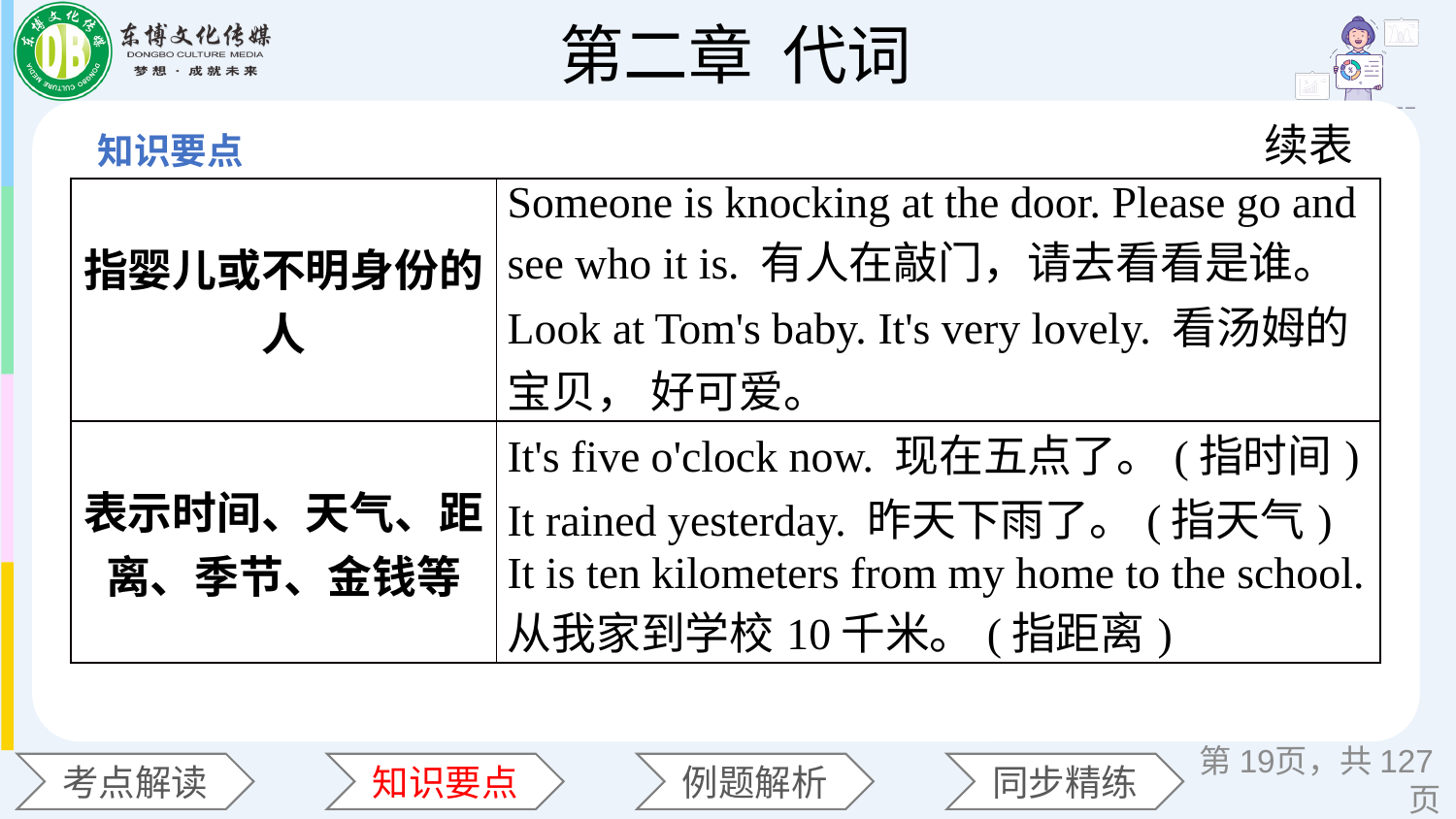

续表
| 指婴儿或不明身份的人 | Someone is knocking at the door. Please go and see who it is. 有人在敲门，请去看看是谁。 Look at Tom's baby. It's very lovely. 看汤姆的宝贝， 好可爱。 |
| --- | --- |
| 表示时间、天气、距离、季节、金钱等 | It's five o'clock now. 现在五点了。(指时间) It rained yesterday. 昨天下雨了。(指天气) It is ten kilometers from my home to the school. 从我家到学校10千米。(指距离) |

第19页，共127页